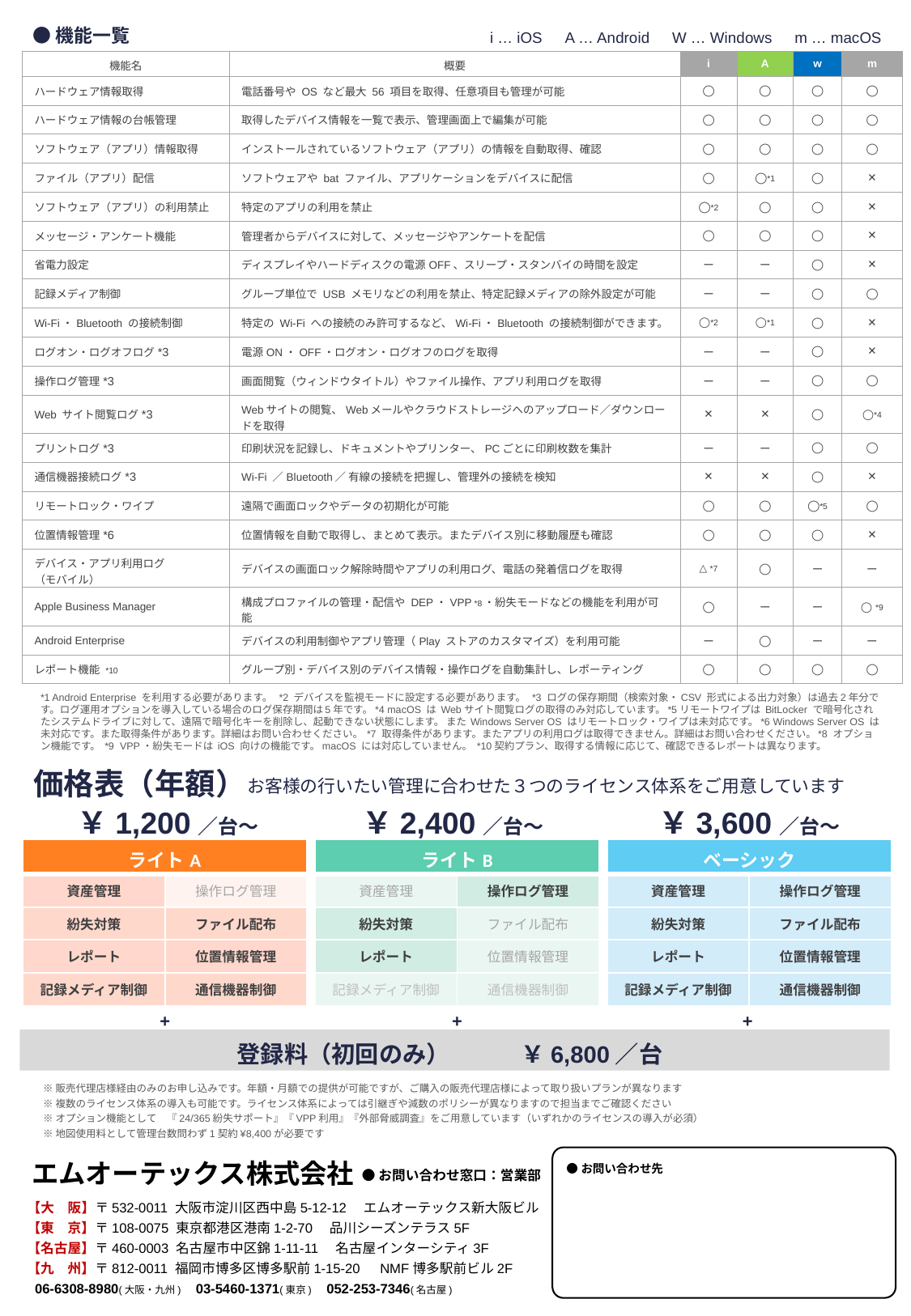

年額版
●機能一覧
i … iOS　A … Android　W … Windows　m … macOS
| 機能名 | 概要 | i | A | w | m |
| --- | --- | --- | --- | --- | --- |
| ハードウェア情報取得 | 電話番号や OS など最大 56 項目を取得、任意項目も管理が可能 | ◯ | ◯ | ◯ | ◯ |
| ハードウェア情報の台帳管理 | 取得したデバイス情報を一覧で表示、管理画面上で編集が可能 | ◯ | ◯ | ◯ | ◯ |
| ソフトウェア（アプリ）情報取得 | インストールされているソフトウェア（アプリ）の情報を自動取得、確認 | ◯ | ◯ | ◯ | ◯ |
| ファイル（アプリ）配信 | ソフトウェアや bat ファイル、アプリケーションをデバイスに配信 | ◯ | ◯\*1 | ◯ | ✕ |
| ソフトウェア（アプリ）の利用禁止 | 特定のアプリの利用を禁止 | ◯\*2 | ◯ | ◯ | ✕ |
| メッセージ・アンケート機能 | 管理者からデバイスに対して、メッセージやアンケートを配信 | ◯ | ◯ | ◯ | ✕ |
| 省電力設定 | ディスプレイやハードディスクの電源OFF、スリープ・スタンバイの時間を設定 | ー | ー | ◯ | ✕ |
| 記録メディア制御 | グループ単位で USB メモリなどの利用を禁止、特定記録メディアの除外設定が可能 | ー | ー | ◯ | ◯ |
| Wi-Fi・Bluetooth の接続制御 | 特定の Wi-Fi への接続のみ許可するなど、Wi-Fi・Bluetooth の接続制御ができます。 | ◯\*2 | ◯\*1 | ◯ | ✕ |
| ログオン・ログオフログ\*3 | 電源ON・OFF・ログオン・ログオフのログを取得 | ー | ー | ◯ | ✕ |
| 操作ログ管理\*3 | 画面閲覧（ウィンドウタイトル）やファイル操作、アプリ利用ログを取得 | ー | ー | ◯ | ◯ |
| Web サイト閲覧ログ\*3 | Webサイトの閲覧、Webメールやクラウドストレージへのアップロード／ダウンロードを取得 | ✕ | ✕ | ◯ | ◯\*4 |
| プリントログ\*3 | 印刷状況を記録し、ドキュメントやプリンター、PCごとに印刷枚数を集計 | ー | ー | ◯ | ◯ |
| 通信機器接続ログ\*3 | Wi-Fi ／Bluetooth／ 有線の接続を把握し、管理外の接続を検知 | ✕ | ✕ | ◯ | ✕ |
| リモートロック・ワイプ | 遠隔で画面ロックやデータの初期化が可能 | ◯ | ◯ | ◯\*5 | ◯ |
| 位置情報管理\*6 | 位置情報を自動で取得し、まとめて表示。またデバイス別に移動履歴も確認 | ◯ | ◯ | ◯ | ✕ |
| デバイス・アプリ利用ログ （モバイル） | デバイスの画面ロック解除時間やアプリの利用ログ、電話の発着信ログを取得 | △ \*7 | ◯ | ー | ー |
| Apple Business Manager | 構成プロファイルの管理・配信や DEP・VPP \*8・紛失モードなどの機能を利用が可能 | ◯ | ー | ー | ◯ \*9 |
| Android Enterprise | デバイスの利用制御やアプリ管理（Play ストアのカスタマイズ）を利用可能 | ー | ◯ | ー | ー |
| レポート機能 \*10 | グループ別・デバイス別のデバイス情報・操作ログを自動集計し、レポーティング | ◯ | ◯ | ◯ | ◯ |
*1 Android Enterprise を利用する必要があります。  *2 デバイスを監視モードに設定する必要があります。  *3 ログの保存期間（検索対象・CSV 形式による出力対象）は過去2年分です。ログ運用オプションを導入している場合のログ保存期間は5年です。*4 macOS は Webサイト閲覧ログの取得のみ対応しています。*5リモートワイプは BitLocker で暗号化されたシステムドライブに対して、遠隔で暗号化キーを削除し、起動できない状態にします。 また Windows Server OS はリモートロック・ワイプは未対応です。*6 Windows Server OS は未対応です。また取得条件があります。詳細はお問い合わせください。 *7 取得条件があります。またアプリの利用ログは取得できません。詳細はお問い合わせください。*8 オプション機能です。 *9  VPP・紛失モードは iOS 向けの機能です。macOS には対応していません。 *10契約プラン、取得する情報に応じて、確認できるレポートは異なります。
価格表（年額）
お客様の行いたい管理に合わせた３つのライセンス体系をご用意しています
￥1,200／台～
￥2,400／台～
￥3,600／台～
| ライトA |  |
| --- | --- |
| 資産管理 | 操作ログ管理 |
| 紛失対策 | ファイル配布 |
| レポート | 位置情報管理 |
| 記録メディア制御 | 通信機器制御 |
| ライトB |  |
| --- | --- |
| 資産管理 | 操作ログ管理 |
| 紛失対策 | ファイル配布 |
| レポート | 位置情報管理 |
| 記録メディア制御 | 通信機器制御 |
| ベーシック |  |
| --- | --- |
| 資産管理 | 操作ログ管理 |
| 紛失対策 | ファイル配布 |
| レポート | 位置情報管理 |
| 記録メディア制御 | 通信機器制御 |
+
+
+

登録料（初回のみ）　　　￥6,800／台
※販売代理店様経由のみのお申し込みです。年額・月額での提供が可能ですが、ご購入の販売代理店様によって取り扱いプランが異なります
※複数のライセンス体系の導入も可能です。ライセンス体系によっては引継ぎや減数のポリシーが異なりますので担当までご確認ください
※オプション機能として　『24/365紛失サポート』『VPP利用』『外部脅威調査』をご用意しています（いずれかのライセンスの導入が必須）
※地図使用料として管理台数問わず1契約¥8,400が必要です

エムオーテックス株式会社
●お問い合わせ先
●お問い合わせ窓口：営業部
【大　阪】〒532-0011 大阪市淀川区西中島5-12-12　エムオーテックス新大阪ビル
【東　京】〒108-0075 東京都港区港南1-2-70　品川シーズンテラス5F
【名古屋】〒460-0003 名古屋市中区錦1-11-11　名古屋インターシティ3F
【九　州】〒812-0011 福岡市博多区博多駅前1-15-20　NMF博多駅前ビル2F
  06-6308-8980(大阪・九州)　03-5460-1371(東京)　052-253-7346(名古屋)